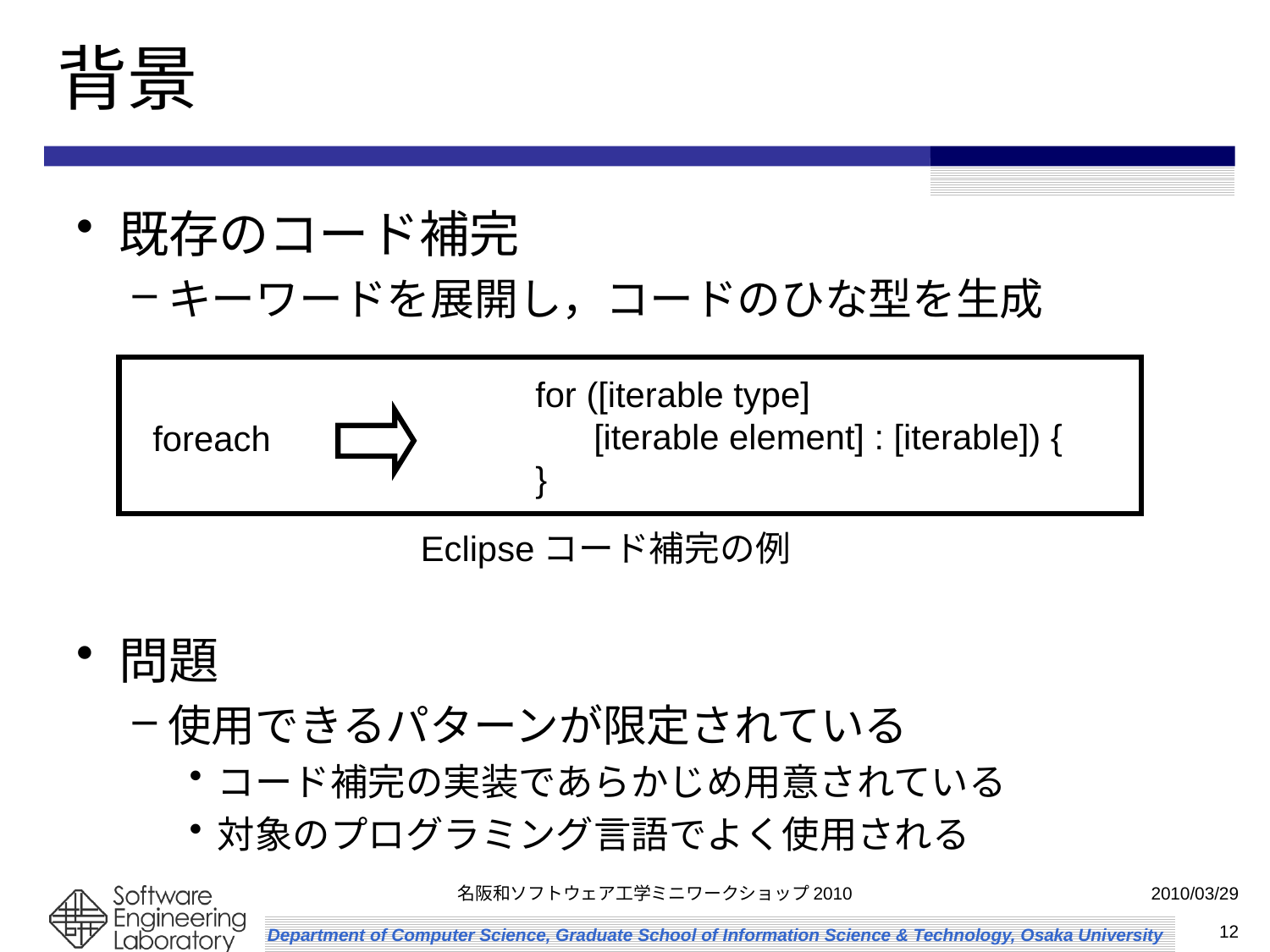

# 背景
既存のコード補完
キーワードを展開し，コードのひな型を生成

問題
使用できるパターンが限定されている
コード補完の実装であらかじめ用意されている
対象のプログラミング言語でよく使用される

for ([iterable type]
      [iterable element] : [iterable]) {
}

foreach
Eclipseコード補完の例
名阪和ソフトウェア工学ミニワークショップ2010
2010/03/29
12